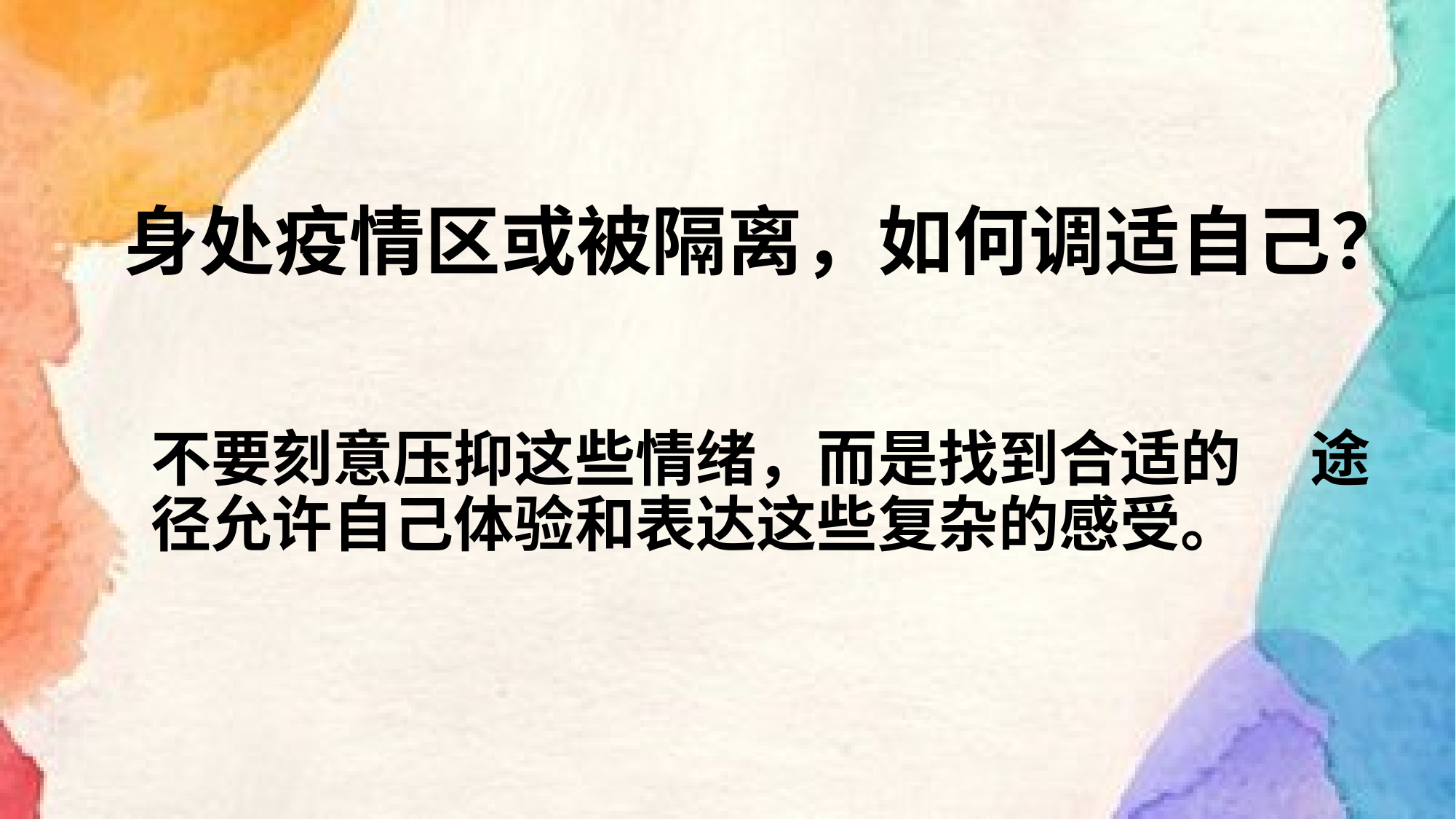

# 身处疫情区或被隔离，如何调适自己？
不要刻意压抑这些情绪，而是找到合适的     途径允许自己体验和表达这些复杂的感受。